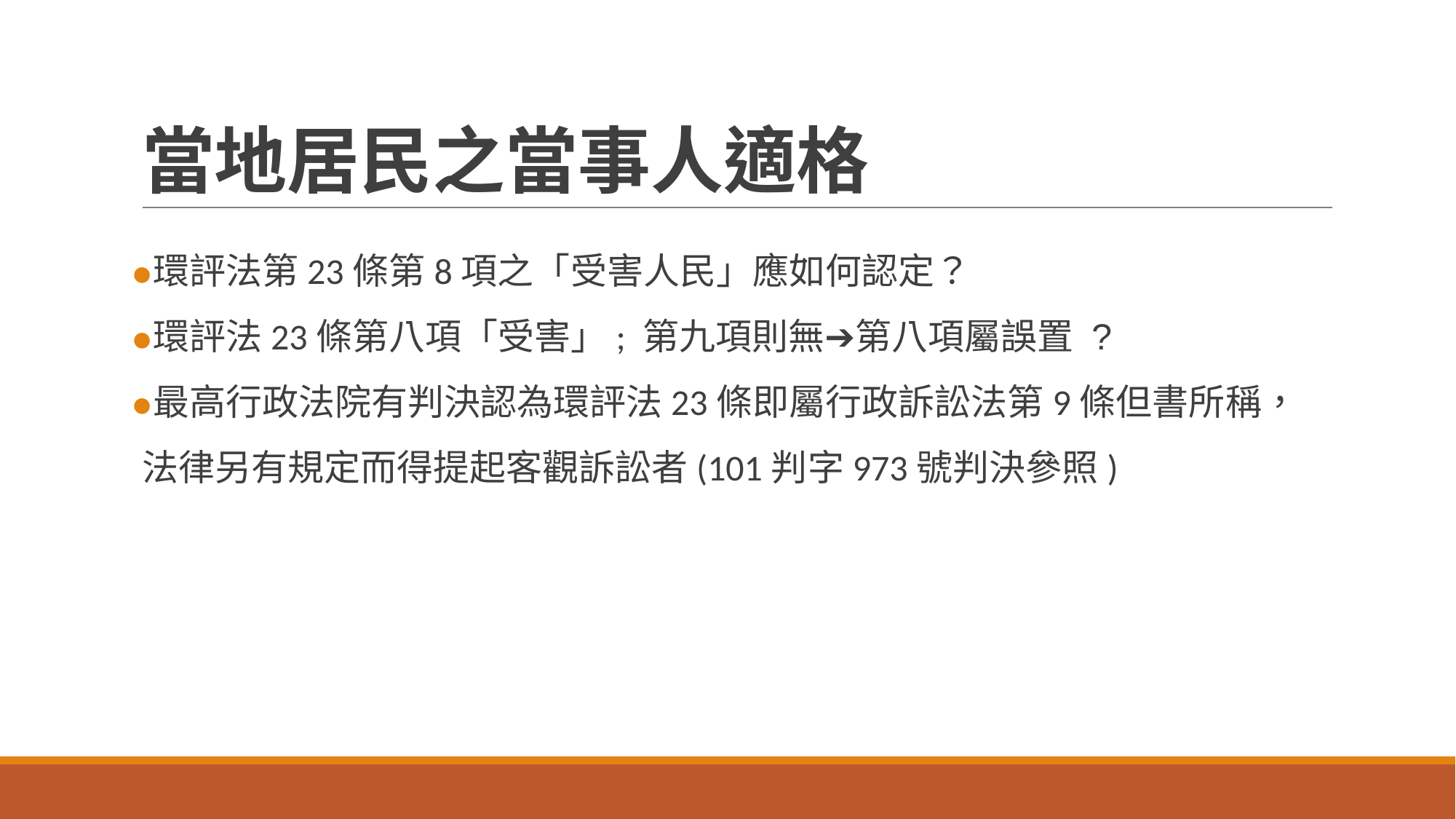

# 當地居民之當事人適格
環評法第23條第8項之「受害人民」應如何認定？
環評法23條第八項「受害」; 第九項則無➔第八項屬誤置 ?
最高行政法院有判決認為環評法23條即屬行政訴訟法第9條但書所稱，法律另有規定而得提起客觀訴訟者(101判字973號判決參照)